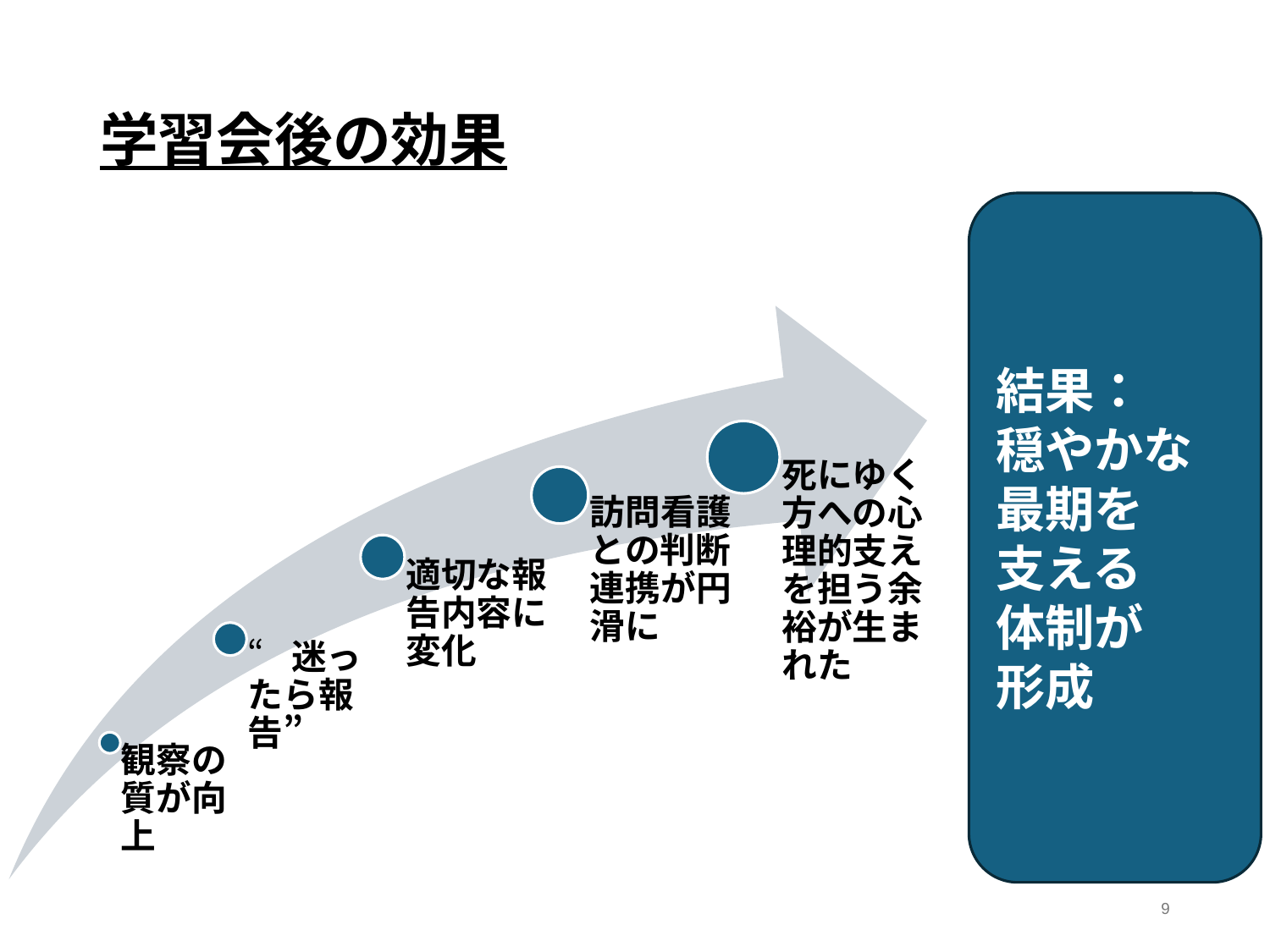

# 学習会後の効果
結果：
穏やかな最期を
支える
体制が
形成
観察の質が向上
“迷ったら報告”
適切な報告内容に変化
訪問看護との判断連携が円滑に
死にゆく方への心理的支えを担う余裕が生まれた
9